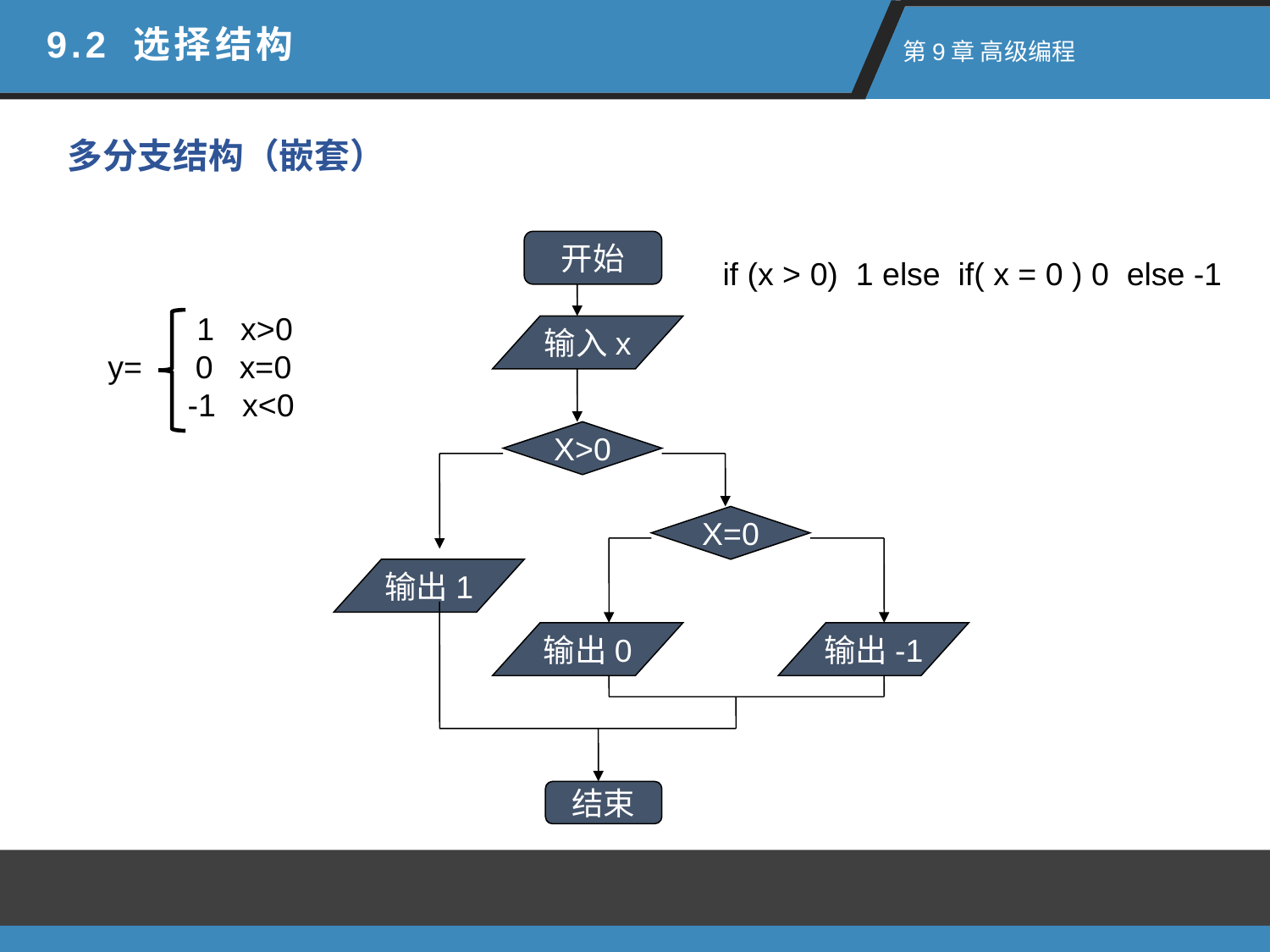

9.2 选择结构
  第9章 高级编程
多分支结构（嵌套）
开始

输入x

N
Y
X>0

Y
N
X=0

输出1

输出0
输出-1

结束
if (x > 0)  1 else  if( x = 0 ) 0  else -1

          1   x>0
y=      0   x=0
         -1   x<0